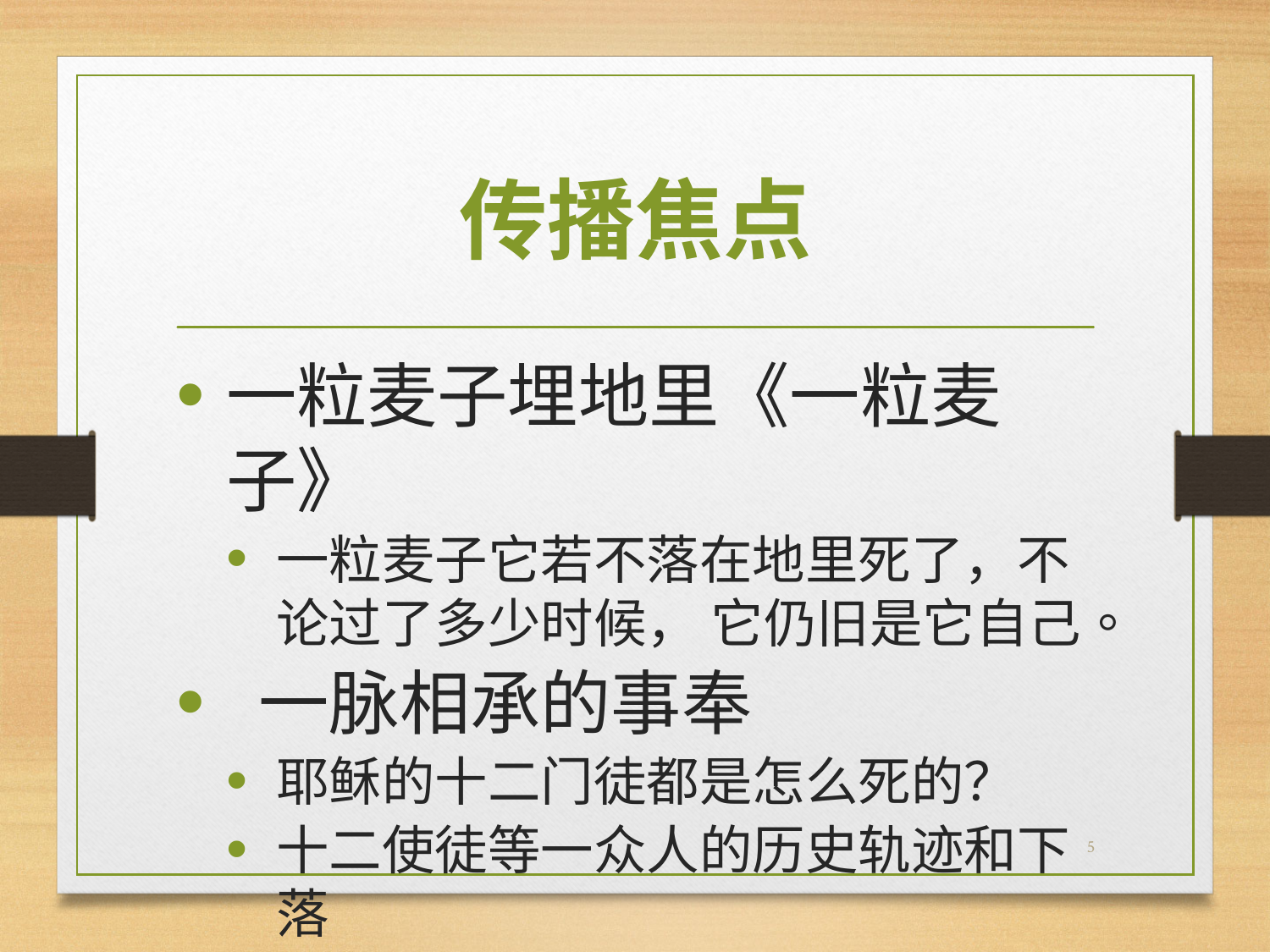

# 传播焦点
一粒麦子埋地里《一粒麦子》
一粒麦子它若不落在地里死了，不论过了多少时候， 它仍旧是它自己。
 一脉相承的事奉
耶稣的十二门徒都是怎么死的？
十二使徒等一众人的历史轨迹和下落
5